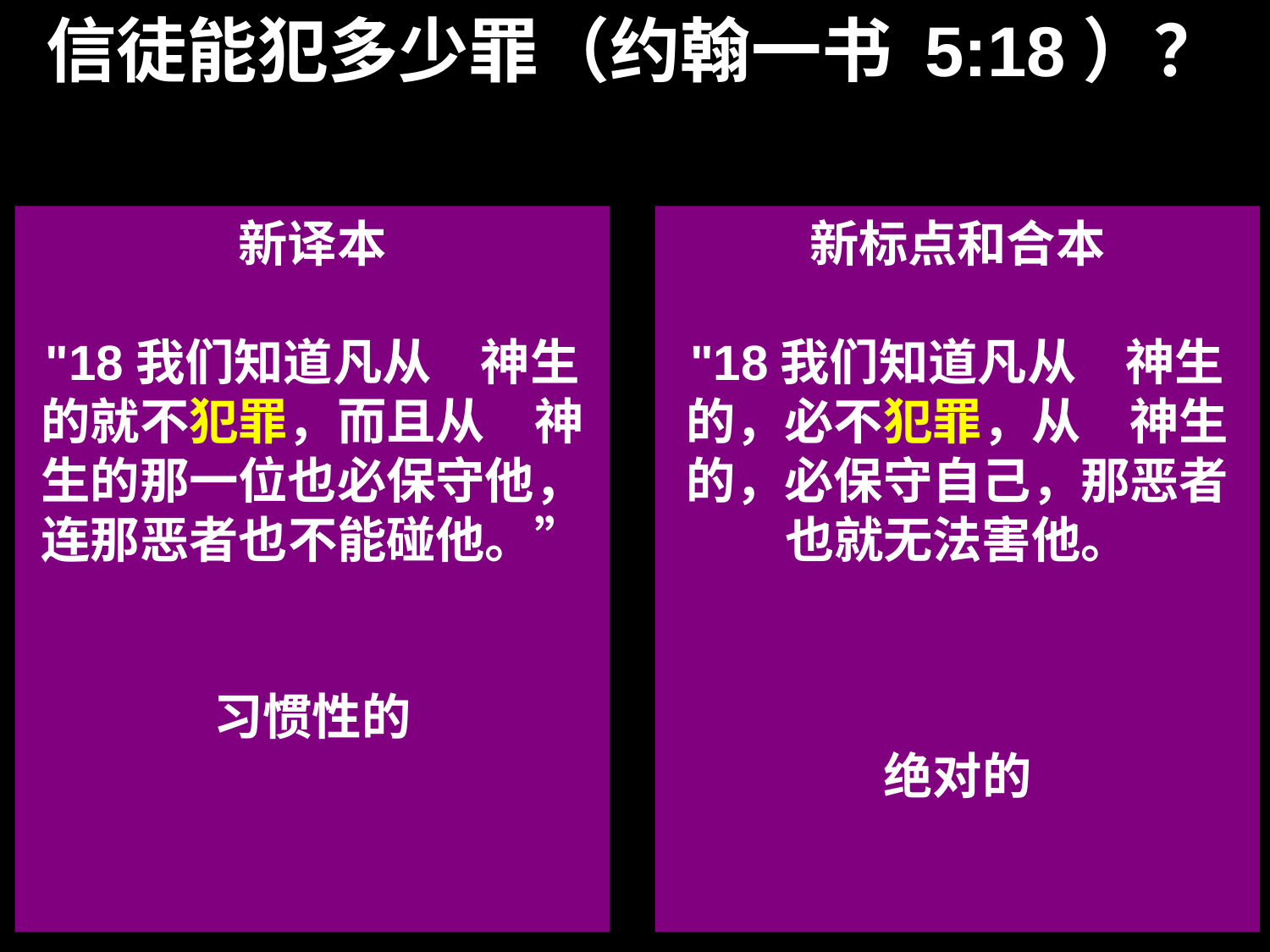

信徒能犯多少罪（约翰一书 5:18）？
新译本

"18我们知道凡从　神生的就不犯罪，而且从　神生的那一位也必保守他，连那恶者也不能碰他。”

习惯性的
新标点和合本

"18我们知道凡从　神生的，必不犯罪，从　神生的，必保守自己，那恶者也就无法害他。

绝对的